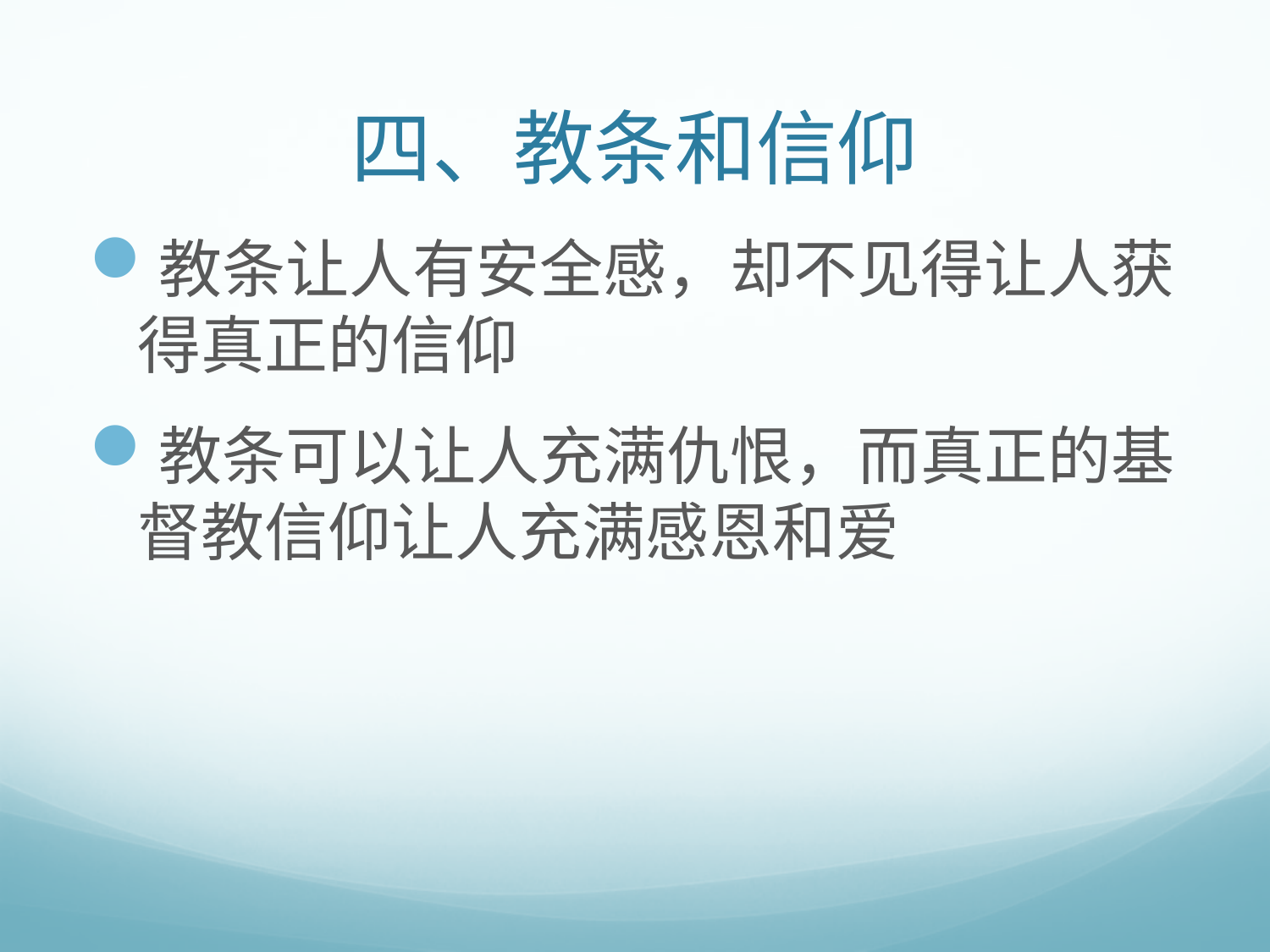

# 四、教条和信仰
教条让人有安全感，却不见得让人获得真正的信仰
教条可以让人充满仇恨，而真正的基督教信仰让人充满感恩和爱